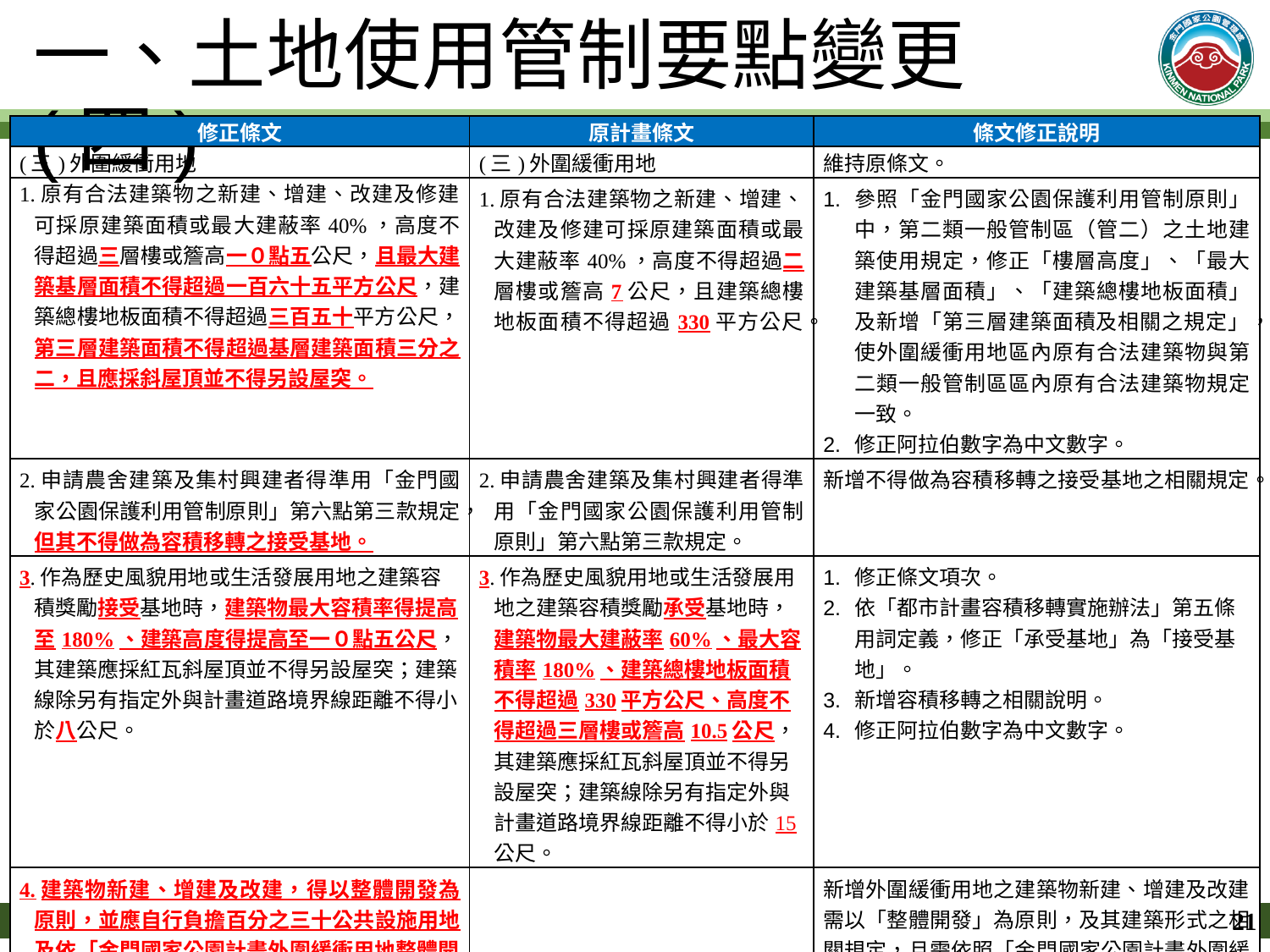

一、土地使用管制要點變更(四)
| 修正條文 | 原計畫條文 | 條文修正說明 |
| --- | --- | --- |
| (三)外圍緩衝用地 | (三)外圍緩衝用地 | 維持原條文。 |
| 1.原有合法建築物之新建、增建、改建及修建可採原建築面積或最大建蔽率40%，高度不得超過三層樓或簷高一０點五公尺，且最大建築基層面積不得超過一百六十五平方公尺，建築總樓地板面積不得超過三百五十平方公尺，第三層建築面積不得超過基層建築面積三分之二，且應採斜屋頂並不得另設屋突。 | 1.原有合法建築物之新建、增建、改建及修建可採原建築面積或最大建蔽率40%，高度不得超過二層樓或簷高7公尺，且建築總樓地板面積不得超過330平方公尺。 | 參照「金門國家公園保護利用管制原則」中，第二類一般管制區（管二）之土地建築使用規定，修正「樓層高度」、「最大建築基層面積」、「建築總樓地板面積」及新增「第三層建築面積及相關之規定」，使外圍緩衝用地區內原有合法建築物與第二類一般管制區區內原有合法建築物規定一致。 修正阿拉伯數字為中文數字。 |
| 2.申請農舍建築及集村興建者得準用「金門國家公園保護利用管制原則」第六點第三款規定，但其不得做為容積移轉之接受基地。 | 2.申請農舍建築及集村興建者得準用「金門國家公園保護利用管制原則」第六點第三款規定。 | 新增不得做為容積移轉之接受基地之相關規定。 |
| 3.作為歷史風貌用地或生活發展用地之建築容積獎勵接受基地時，建築物最大容積率得提高至180%、建築高度得提高至一０點五公尺，其建築應採紅瓦斜屋頂並不得另設屋突；建築線除另有指定外與計畫道路境界線距離不得小於八公尺。 | 3.作為歷史風貌用地或生活發展用地之建築容積獎勵承受基地時，建築物最大建蔽率60%、最大容積率180%、建築總樓地板面積不得超過330平方公尺、高度不得超過三層樓或簷高10.5公尺，其建築應採紅瓦斜屋頂並不得另設屋突；建築線除另有指定外與計畫道路境界線距離不得小於15公尺。 | 修正條文項次。 依「都市計畫容積移轉實施辦法」第五條用詞定義，修正「承受基地」為「接受基地」。 新增容積移轉之相關說明。 修正阿拉伯數字為中文數字。 |
| 4.建築物新建、增建及改建，得以整體開發為原則，並應自行負擔百分之三十公共設施用地及依「金門國家公園計畫外圍緩衝用地整體開發許可審議規範」，提出開發計畫及相關文件，其建築物最大建蔽率60%、最大容積率120%、建築高度不得超過二層樓及簷高七公尺並不得另設屋突，其建築之形式、材料、語彙與高度均應符合傳統聚落整體風貌。 | (無) | 新增外圍緩衝用地之建築物新建、增建及改建需以「整體開發」為原則，及其建築形式之相關規定，且需依照「金門國家公園計畫外圍緩衝用地整體開發許可審議規範」提出開發計畫及相關文件。 |
21